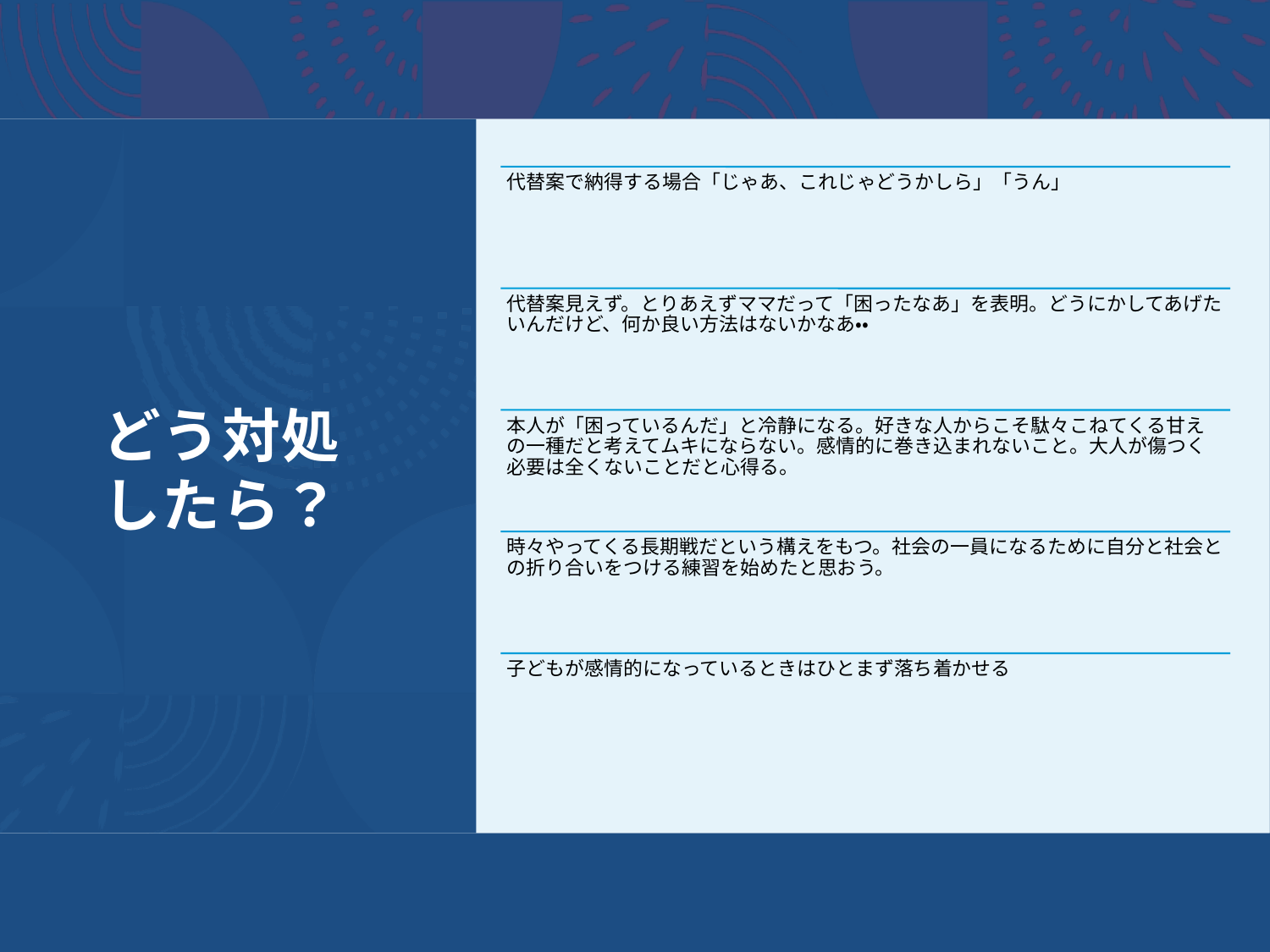

代替案で納得する場合「じゃあ、これじゃどうかしら」「うん」
代替案見えず。とりあえずママだって「困ったなあ」を表明。どうにかしてあげたいんだけど、何か良い方法はないかなあ・・
本人が「困っているんだ」と冷静になる。好きな人からこそ駄々こねてくる甘えの一種だと考えてムキにならない。感情的に巻き込まれないこと。大人が傷つく必要は全くないことだと心得る。
時々やってくる長期戦だという構えをもつ。社会の一員になるために自分と社会との折り合いをつける練習を始めたと思おう。
子どもが感情的になっているときはひとまず落ち着かせる
# どう対処したら？